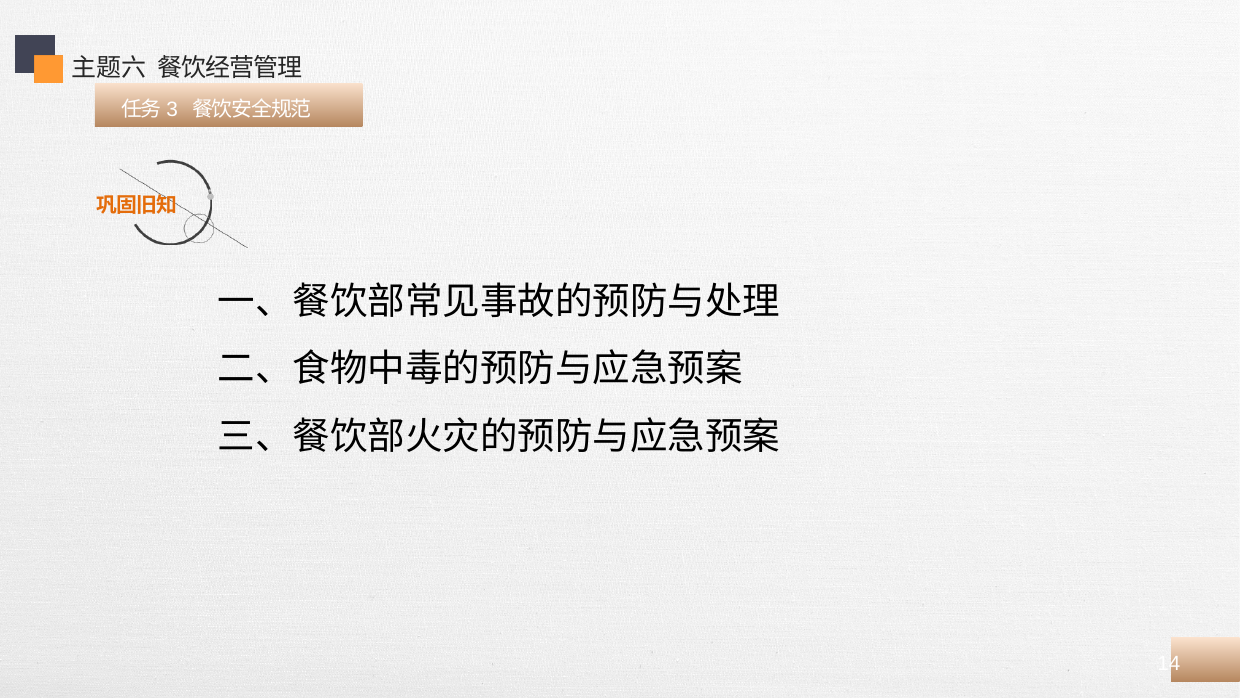

主题六  餐饮经营管理

 任务3  餐饮安全规范
一、餐饮部常见事故的预防与处理
二、食物中毒的预防与应急预案
三、餐饮部火灾的预防与应急预案